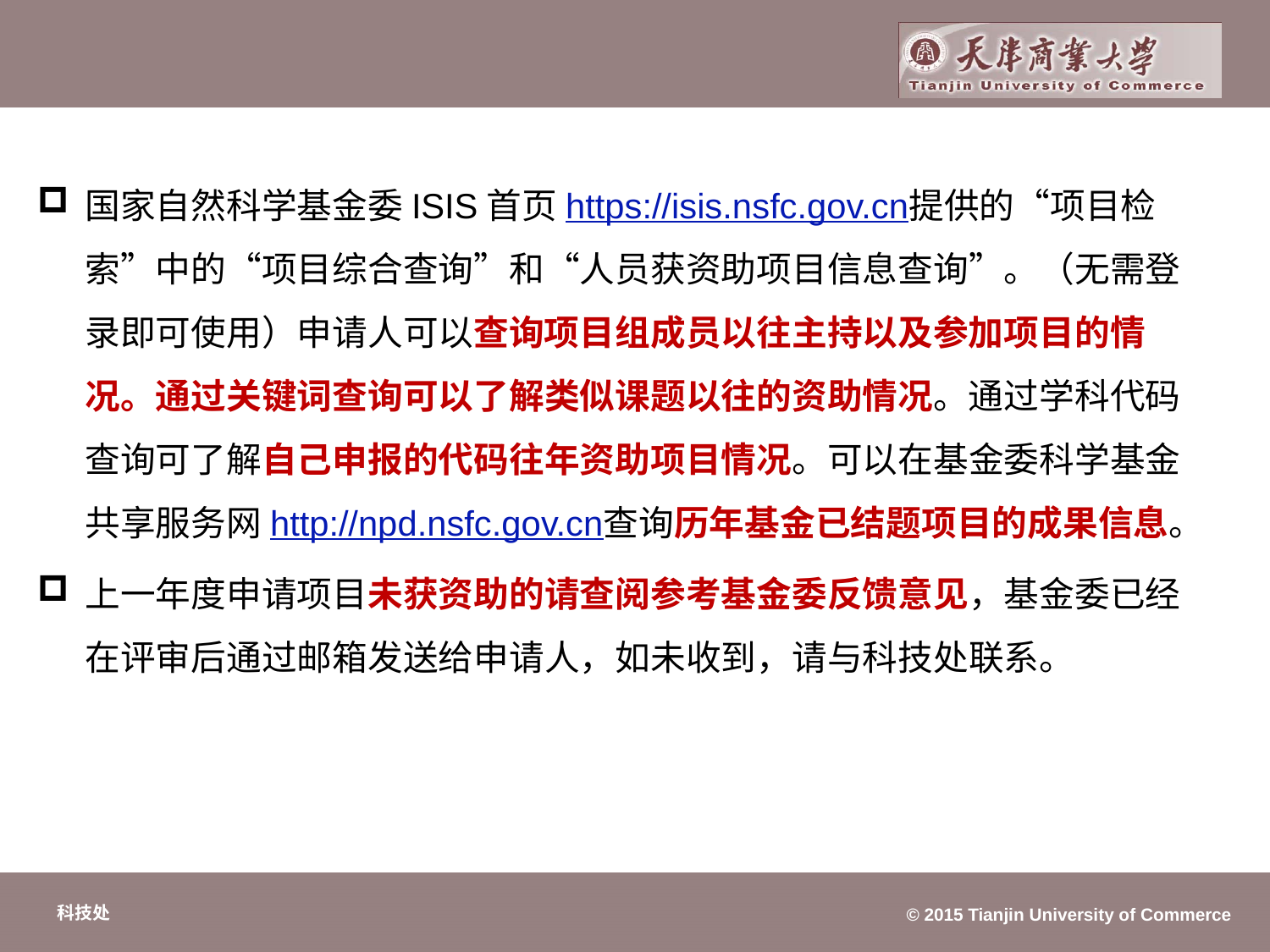

国家自然科学基金委ISIS首页https://isis.nsfc.gov.cn提供的“项目检索”中的“项目综合查询”和“人员获资助项目信息查询”。（无需登录即可使用）申请人可以查询项目组成员以往主持以及参加项目的情况。通过关键词查询可以了解类似课题以往的资助情况。通过学科代码查询可了解自己申报的代码往年资助项目情况。可以在基金委科学基金共享服务网http://npd.nsfc.gov.cn查询历年基金已结题项目的成果信息。
上一年度申请项目未获资助的请查阅参考基金委反馈意见，基金委已经在评审后通过邮箱发送给申请人，如未收到，请与科技处联系。